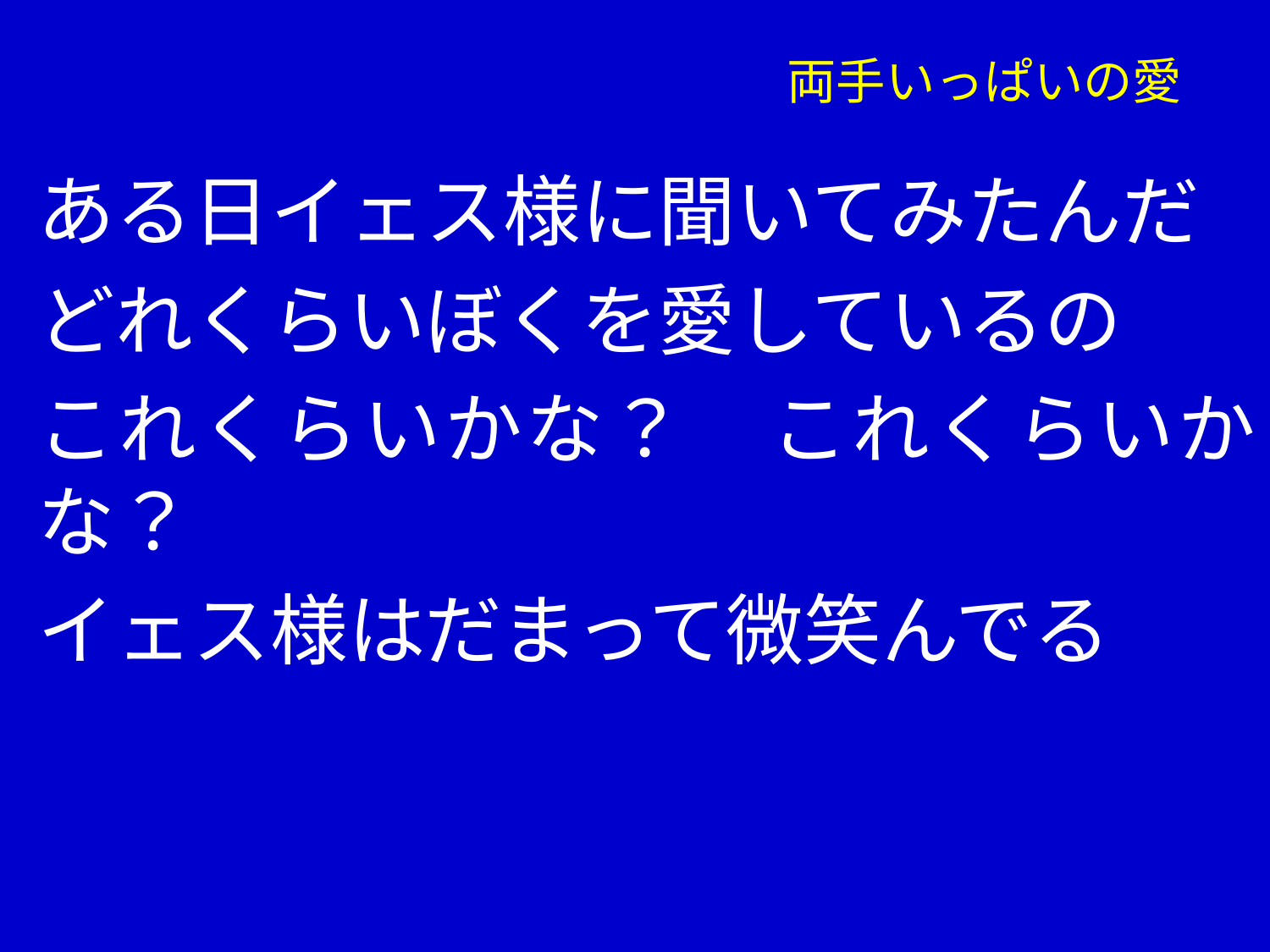

# 両手いっぱいの愛
ある日イェス様に聞いてみたんだ
どれくらいぼくを愛しているの
これくらいかな？　これくらいかな？
イェス様はだまって微笑んでる